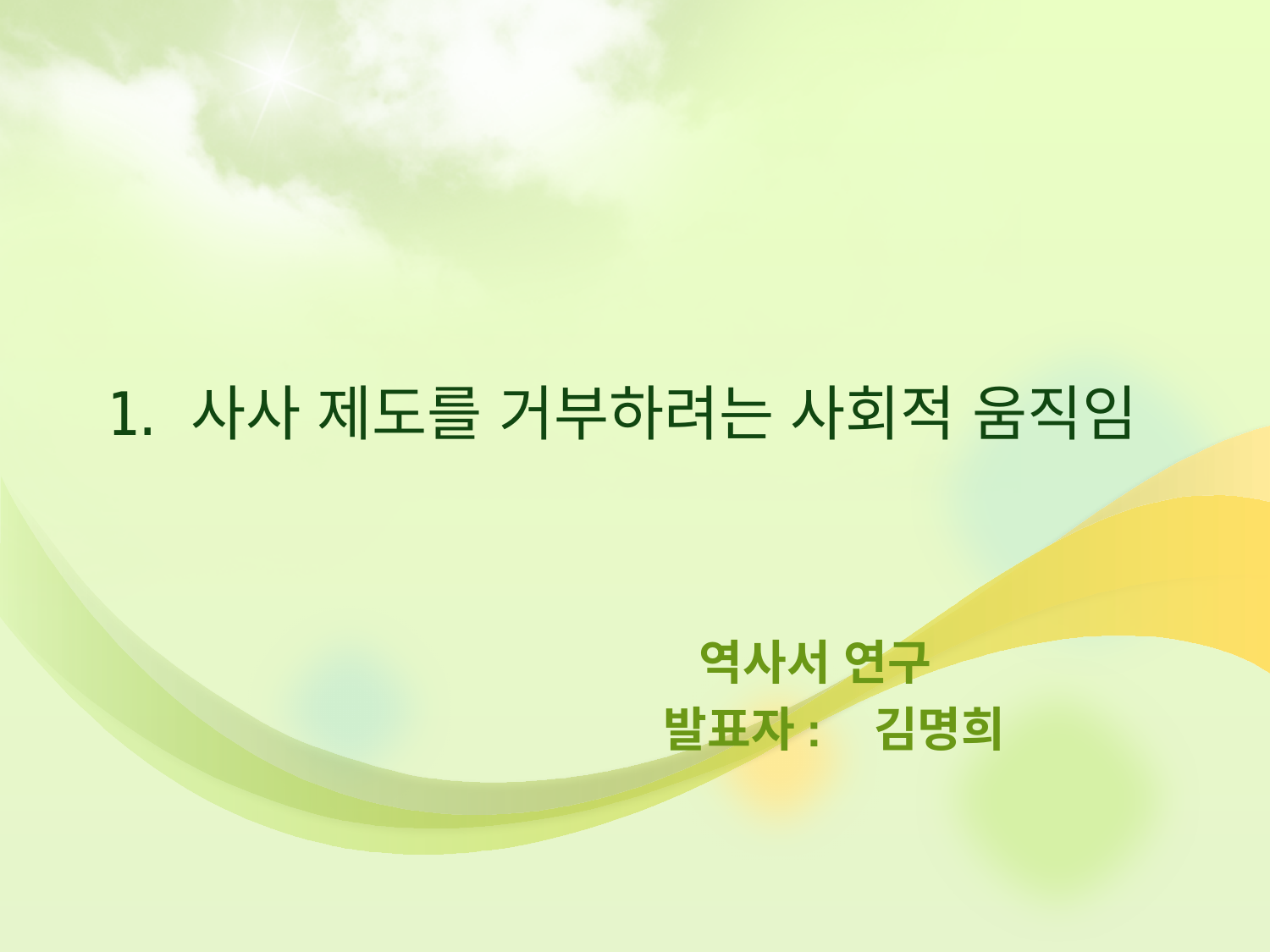

# 1. 사사 제도를 거부하려는 사회적 움직임

                                                 역사서 연구
                                         발표자:   김명희